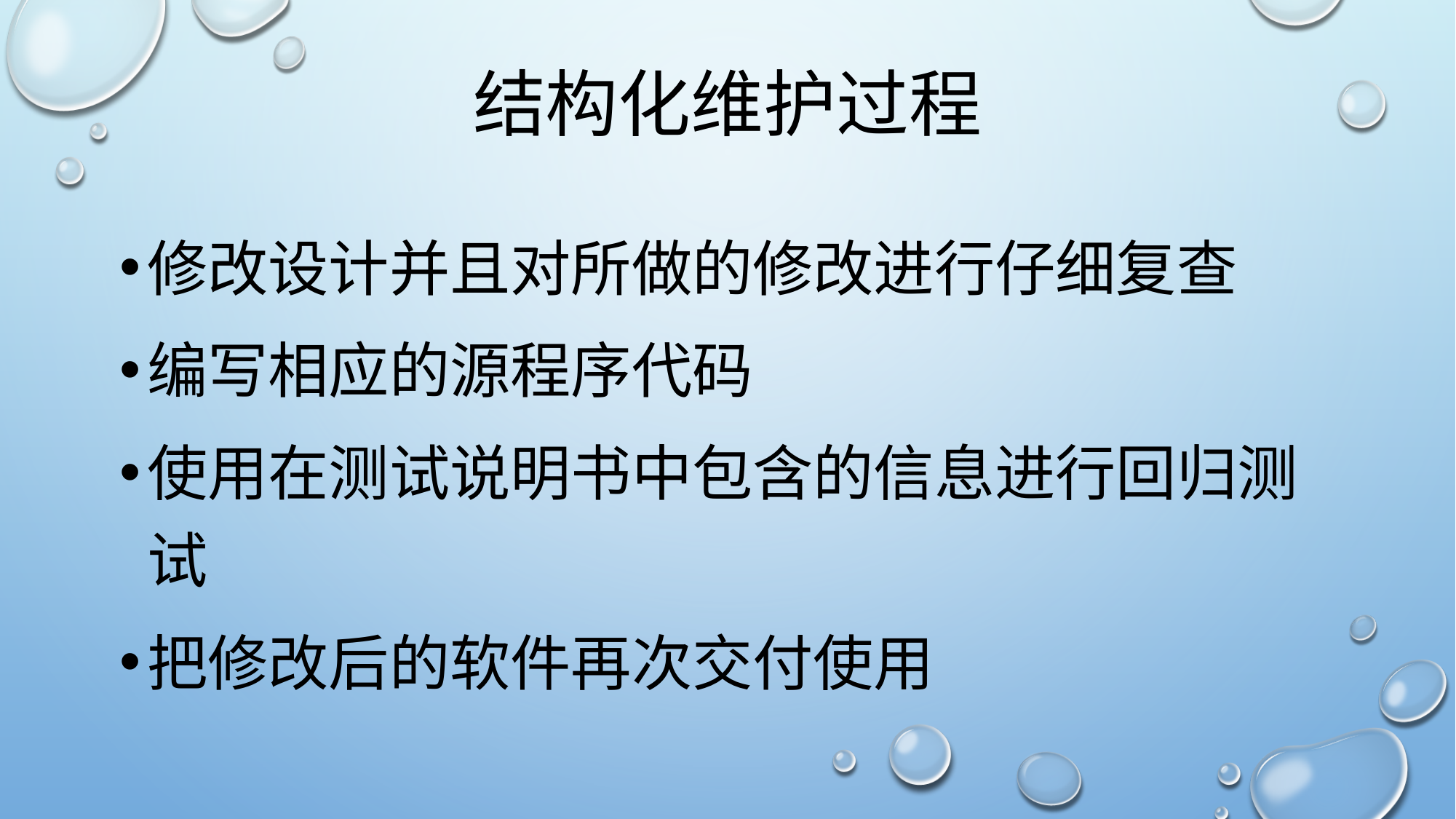

# 结构化维护过程
修改设计并且对所做的修改进行仔细复查
编写相应的源程序代码
使用在测试说明书中包含的信息进行回归测试
把修改后的软件再次交付使用